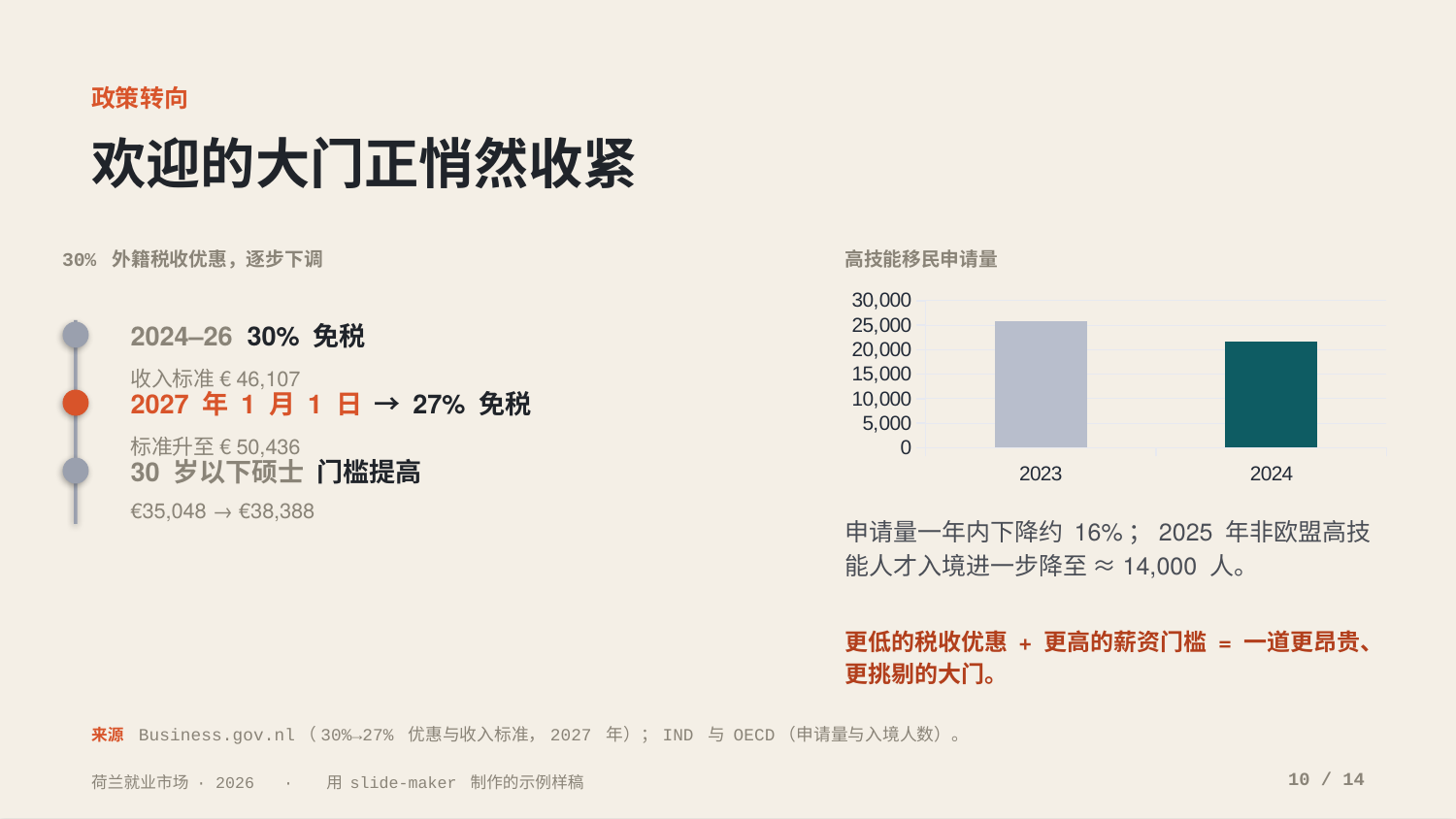

政策转向
欢迎的大门正悄然收紧
30% 外籍税收优惠，逐步下调
高技能移民申请量

### Chart

| Category | 申请量 |
|---|---|
| 2023 | 25870.0 |
| 2024 | 21730.0 |
2024–26  30% 免税

收入标准 €46,107
2027 年 1 月 1 日  → 27% 免税

标准升至 €50,436
30 岁以下硕士  门槛提高

€35,048 → €38,388
申请量一年内下降约 16%；2025 年非欧盟高技能人才入境进一步降至 ≈14,000 人。
更低的税收优惠 + 更高的薪资门槛 = 一道更昂贵、更挑剔的大门。
来源   Business.gov.nl（30%→27% 优惠与收入标准，2027 年）；IND 与 OECD（申请量与入境人数）。
10 / 14
荷兰就业市场 · 2026   ·   用 slide-maker 制作的示例样稿